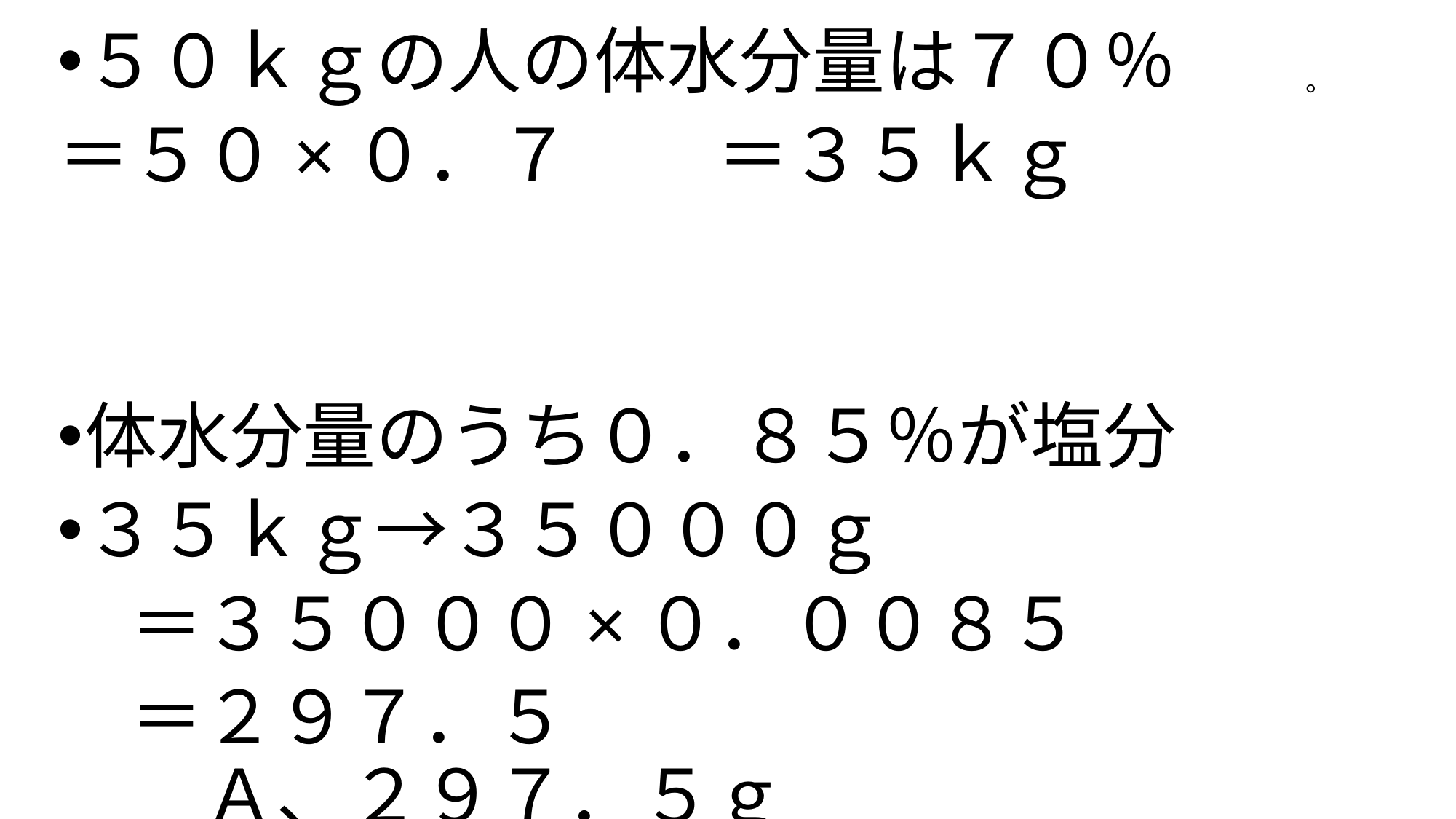

５０ｋｇの人の体水分量は７０％
＝５０×０．７　　＝３５ｋｇ

体水分量のうち０．８５％が塩分
３５ｋｇ→３５０００ｇ
　＝３５０００×０．００８５
　＝２９７．５　　　　　　　　　　　　　　Ａ、２９７．５ｇ
。